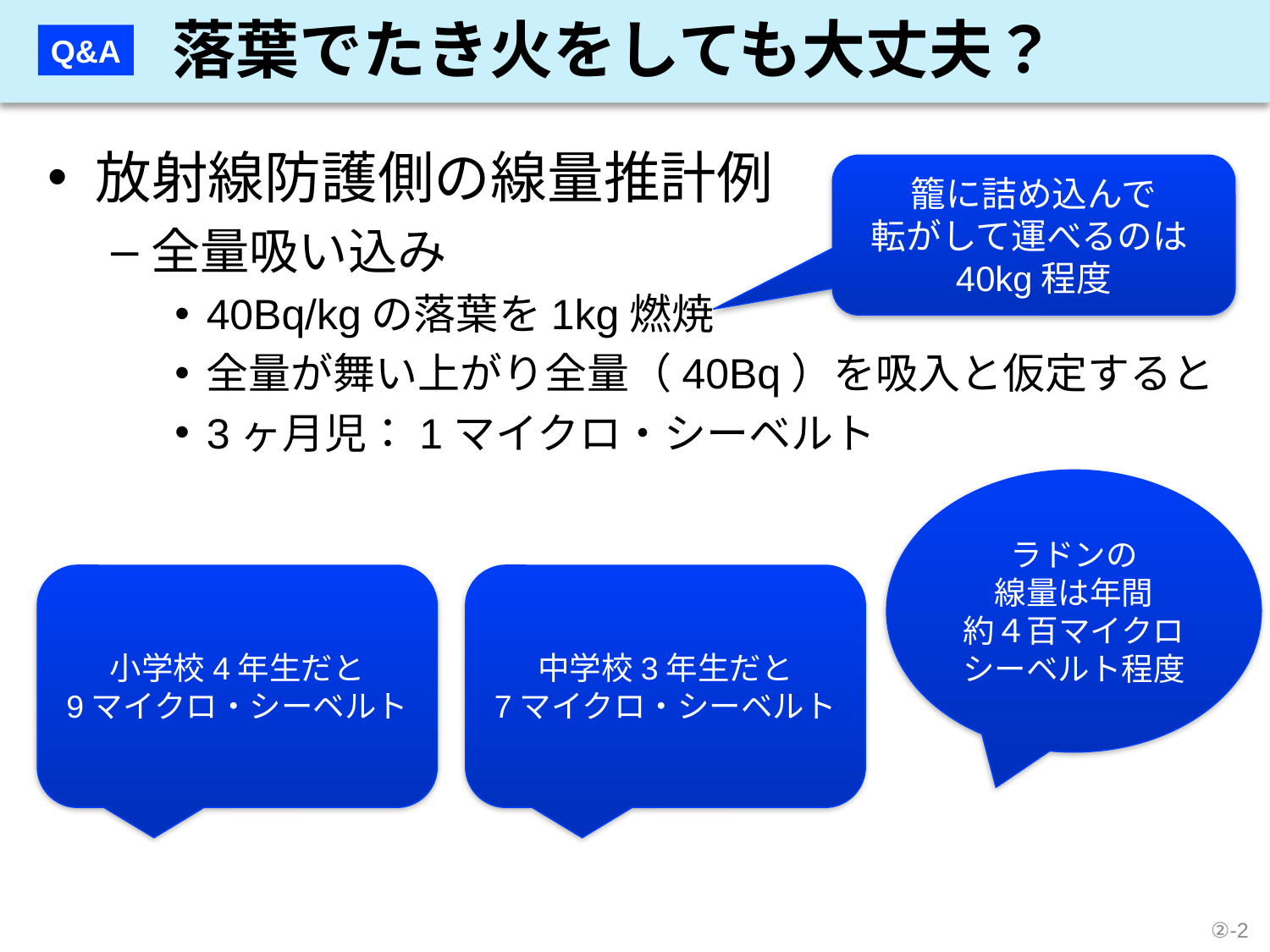

落葉でたき火をしても大丈夫？
Q&A
放射線防護側の線量推計例
全量吸い込み
40Bq/kgの落葉を1kg燃焼
全量が舞い上がり全量（40Bq）を吸入と仮定すると
3ヶ月児：1マイクロ・シーベルト
籠に詰め込んで
転がして運べるのは40kg程度
ラドンの
線量は年間
約４百マイクロ
シーベルト程度
小学校4年生だと
9マイクロ・シーベルト
中学校3年生だと
7マイクロ・シーベルト
②-2